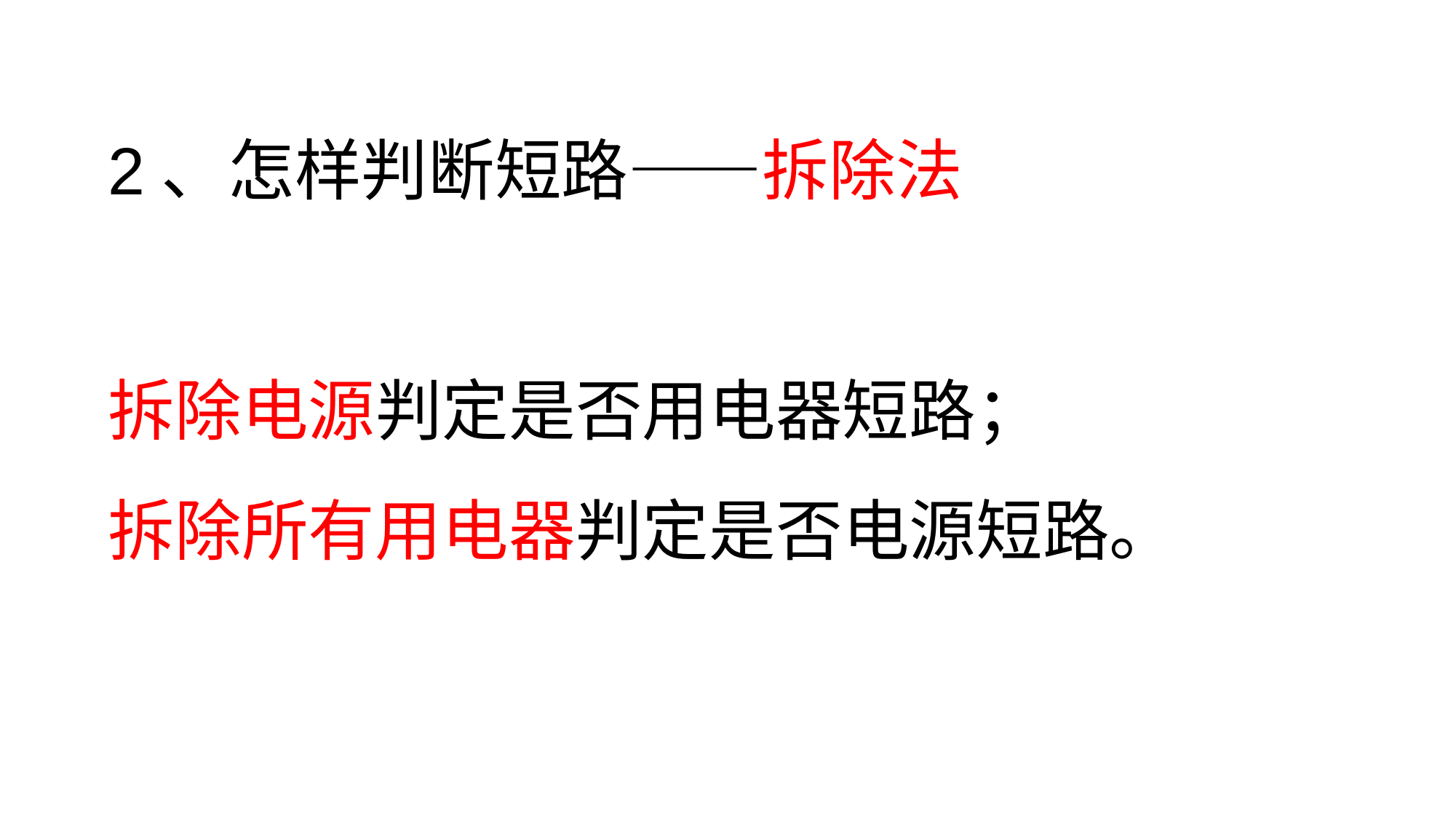

2、怎样判断短路——拆除法

拆除电源判定是否用电器短路；
拆除所有用电器判定是否电源短路。